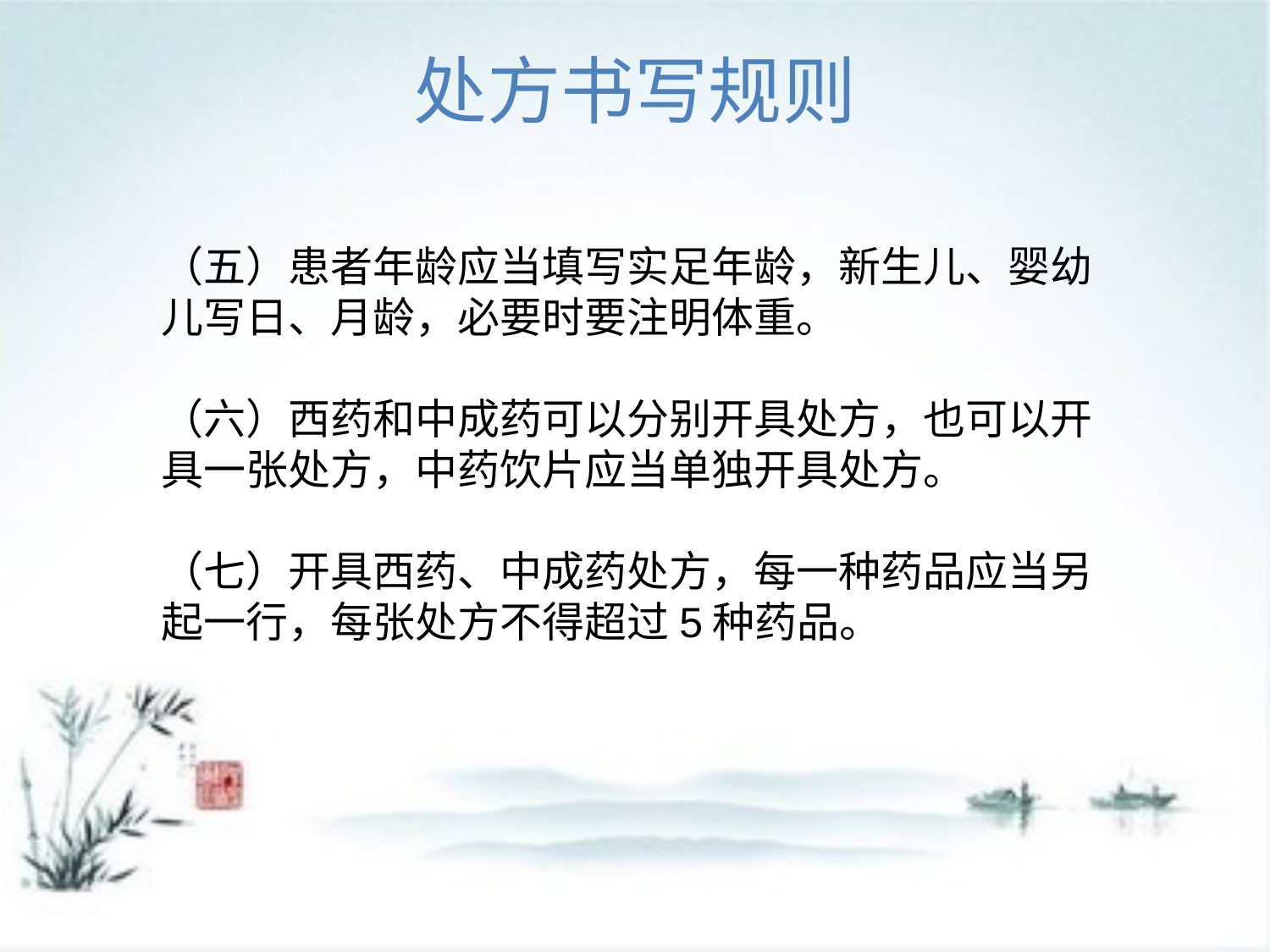

# 处方书写规则
（五）患者年龄应当填写实足年龄，新生儿、婴幼儿写日、月龄，必要时要注明体重。

（六）西药和中成药可以分别开具处方，也可以开具一张处方，中药饮片应当单独开具处方。

（七）开具西药、中成药处方，每一种药品应当另起一行，每张处方不得超过5种药品。